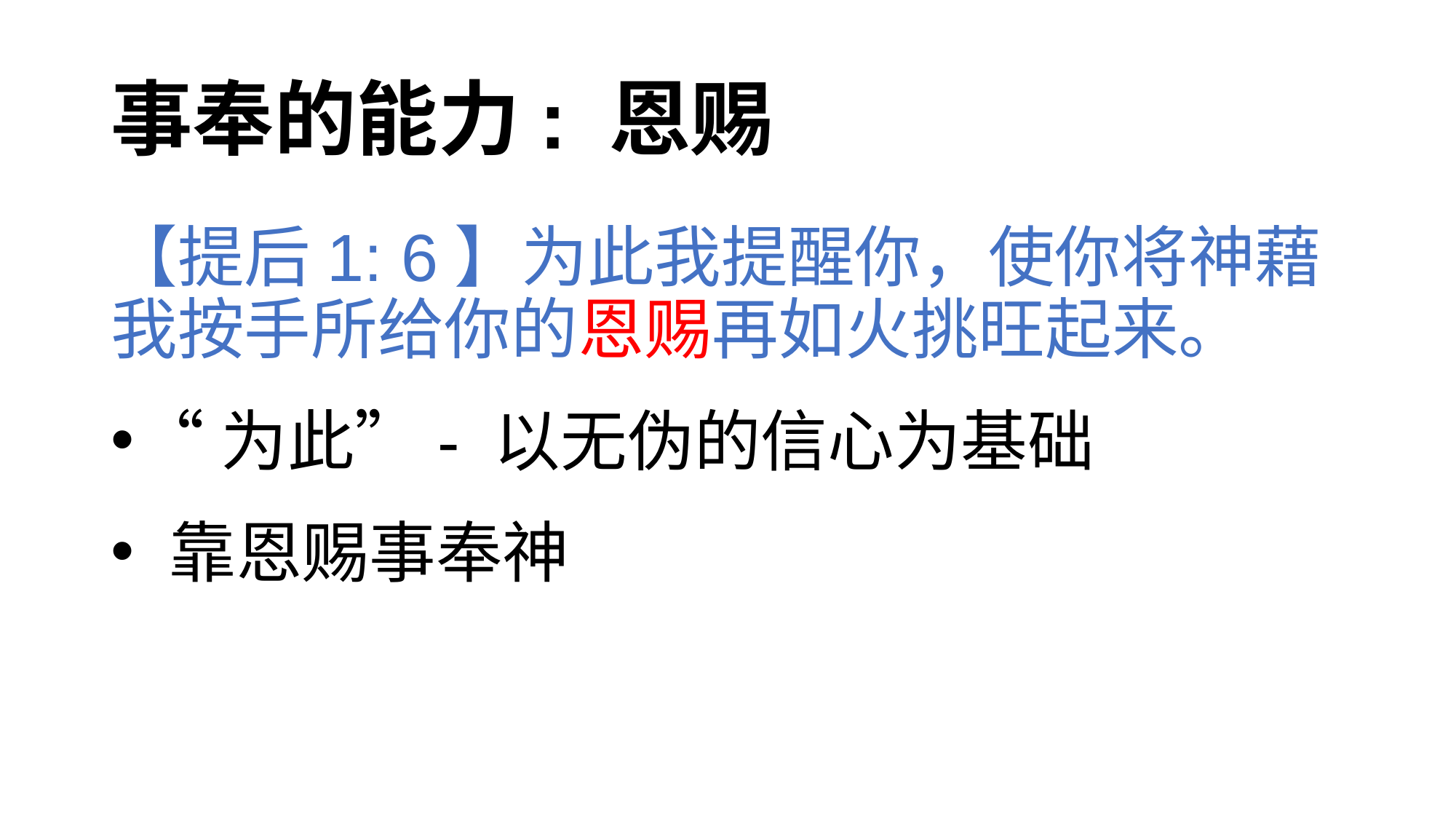

# 事奉的能力: 恩赐
【提后1: 6】为此我提醒你，使你将神藉我按手所给你的恩赐再如火挑旺起来。
“为此”- 以无伪的信心为基础
 靠恩赐事奉神